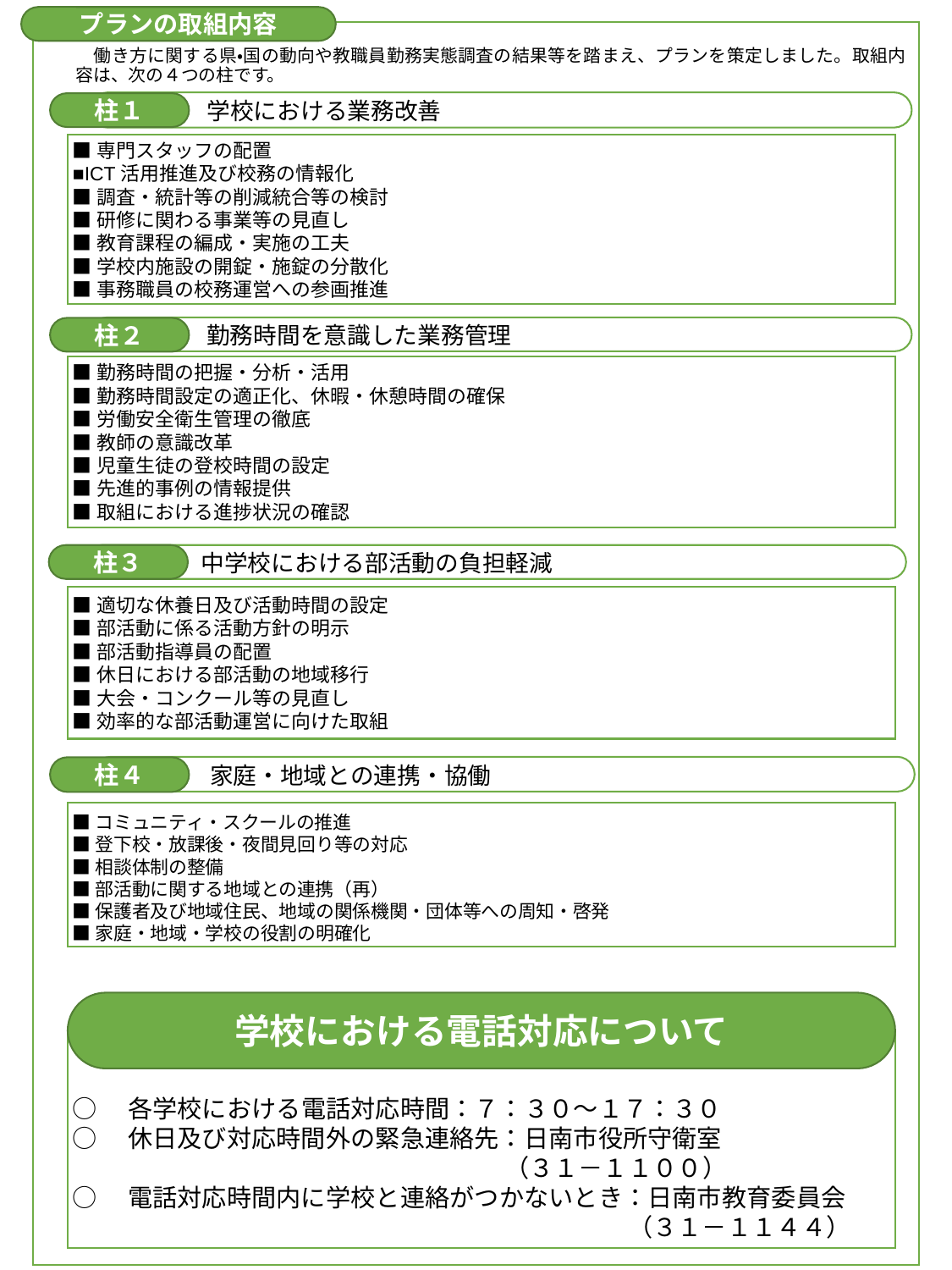

プランの取組内容

　働き方に関する県・国の動向や教職員勤務実態調査の結果等を踏まえ、プランを策定しました。取組内容は、次の４つの柱です。
　　　　学校における業務改善
柱１
■専門スタッフの配置
■ICT活用推進及び校務の情報化
■調査・統計等の削減統合等の検討
■研修に関わる事業等の見直し
■教育課程の編成・実施の工夫
■学校内施設の開錠・施錠の分散化
■事務職員の校務運営への参画推進
　　　　勤務時間を意識した業務管理
柱２
■勤務時間の把握・分析・活用
■勤務時間設定の適正化、休暇・休憩時間の確保
■労働安全衛生管理の徹底
■教師の意識改革
■児童生徒の登校時間の設定
■先進的事例の情報提供
■取組における進捗状況の確認
柱３
　　　　中学校における部活動の負担軽減
■適切な休養日及び活動時間の設定
■部活動に係る活動方針の明示
■部活動指導員の配置
■休日における部活動の地域移行
■大会・コンクール等の見直し
■効率的な部活動運営に向けた取組
　　　　家庭・地域との連携・協働
柱４

■コミュニティ・スクールの推進
■登下校・放課後・夜間見回り等の対応
■相談体制の整備
■部活動に関する地域との連携（再）
■保護者及び地域住民、地域の関係機関・団体等への周知・啓発
■家庭・地域・学校の役割の明確化

学校における電話対応について

○　各学校における電話対応時間：７：３０～１７：３０
○　休日及び対応時間外の緊急連絡先：日南市役所守衛室
　　　　　　　　　　　　　　　　　  （３１－１１００）
○　電話対応時間内に学校と連絡がつかないとき：日南市教育委員会
　　　　　　　　　　　　　　　　　　　  　　　（３１－１１４４）